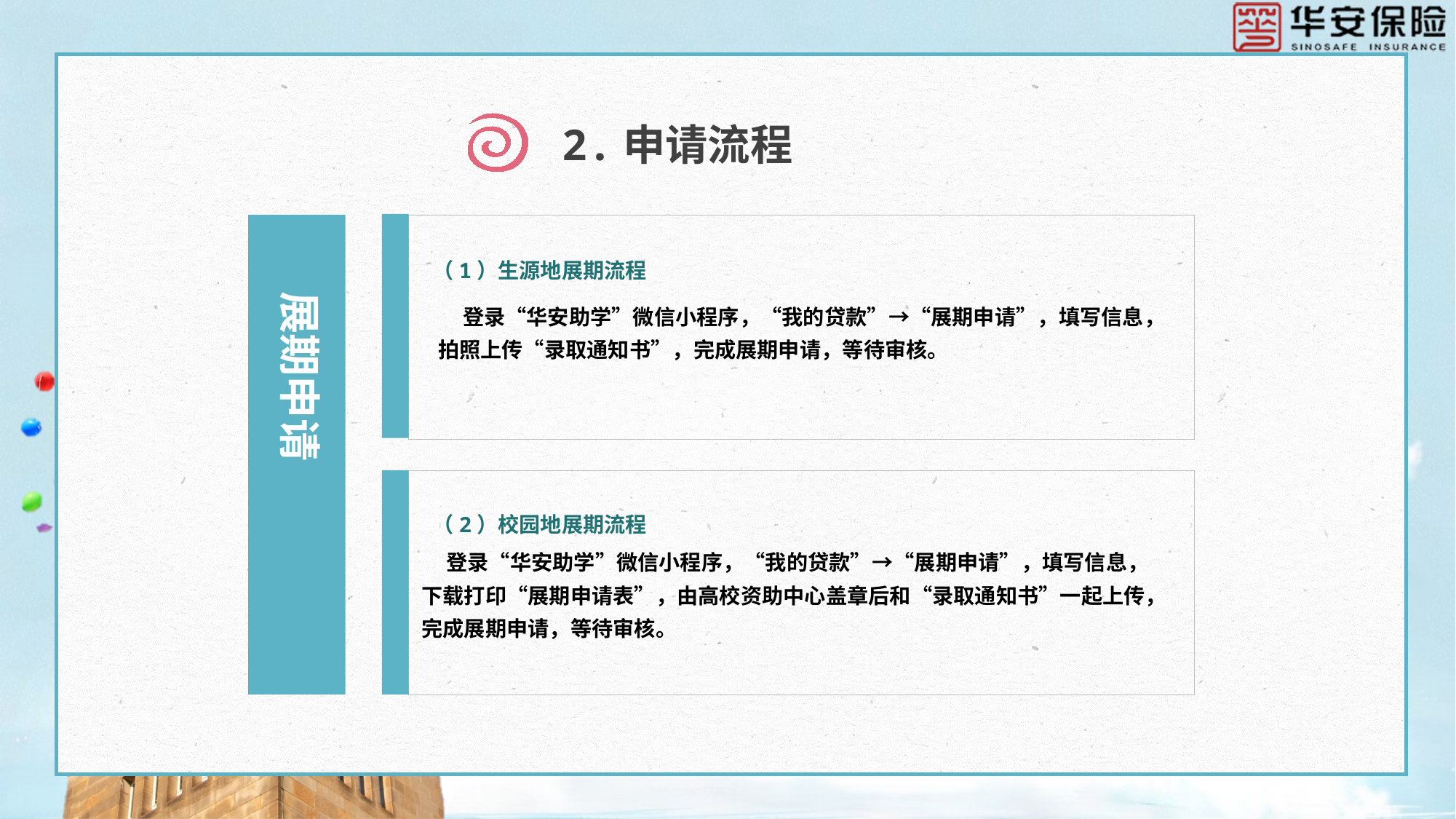

2.申请流程

（1）生源地展期流程
展期申请
    登录“华安助学”微信小程序，“我的贷款”→“展期申请”，填写信息，拍照上传“录取通知书”，完成展期申请，等待审核。

（2）校园地展期流程
    登录“华安助学”微信小程序，“我的贷款”→“展期申请”，填写信息，下载打印“展期申请表”，由高校资助中心盖章后和“录取通知书”一起上传，完成展期申请，等待审核。